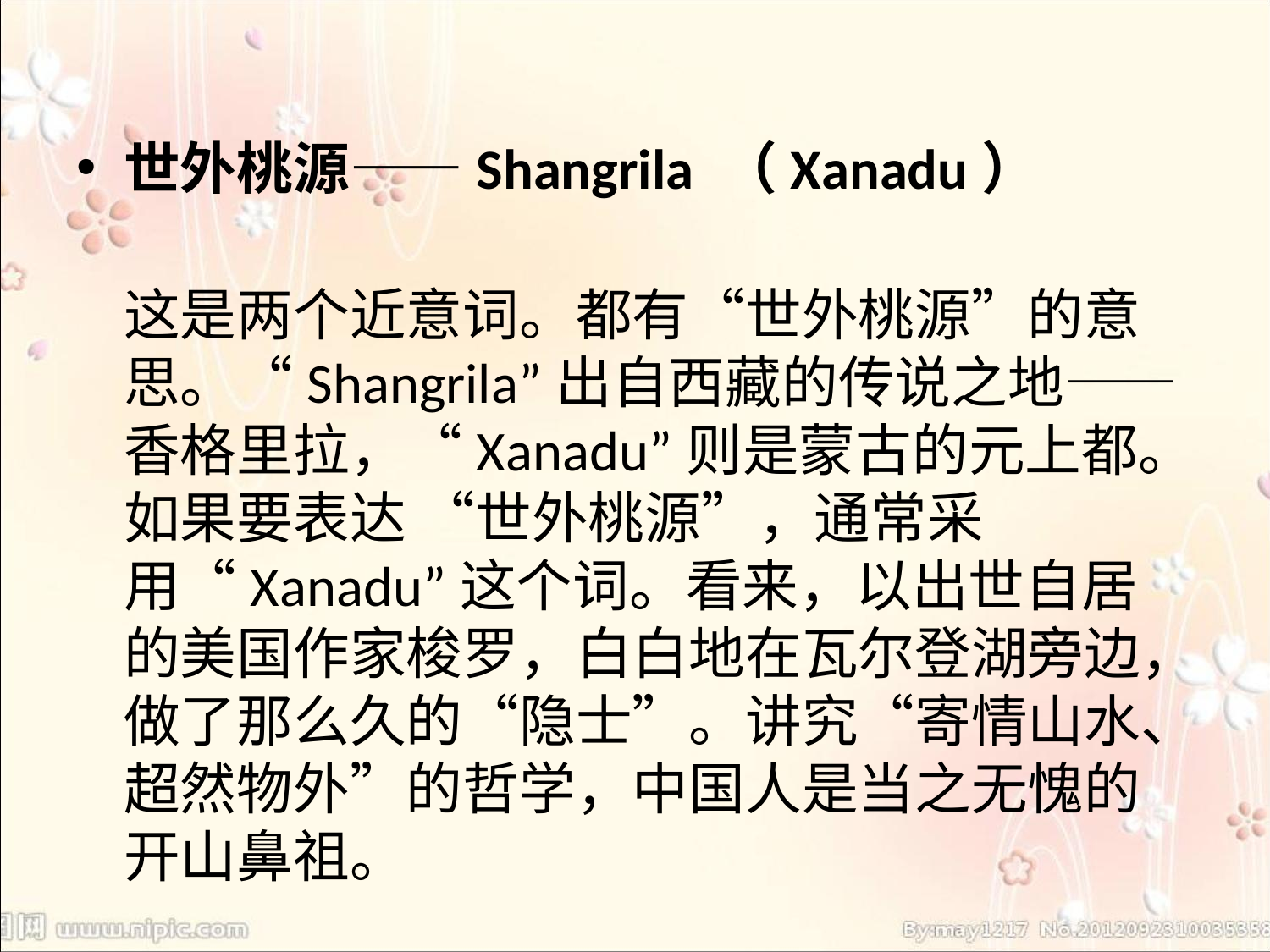

世外桃源——Shangrila （Xanadu）
这是两个近意词。都有“世外桃源”的意思。“Shangrila”出自西藏的传说之地——香格里拉，“Xanadu”则是蒙古的元上都。如果要表达 “世外桃源”，通常采用“Xanadu”这个词。看来，以出世自居的美国作家梭罗，白白地在瓦尔登湖旁边，做了那么久的“隐士”。讲究“寄情山水、超然物外”的哲学，中国人是当之无愧的开山鼻祖。